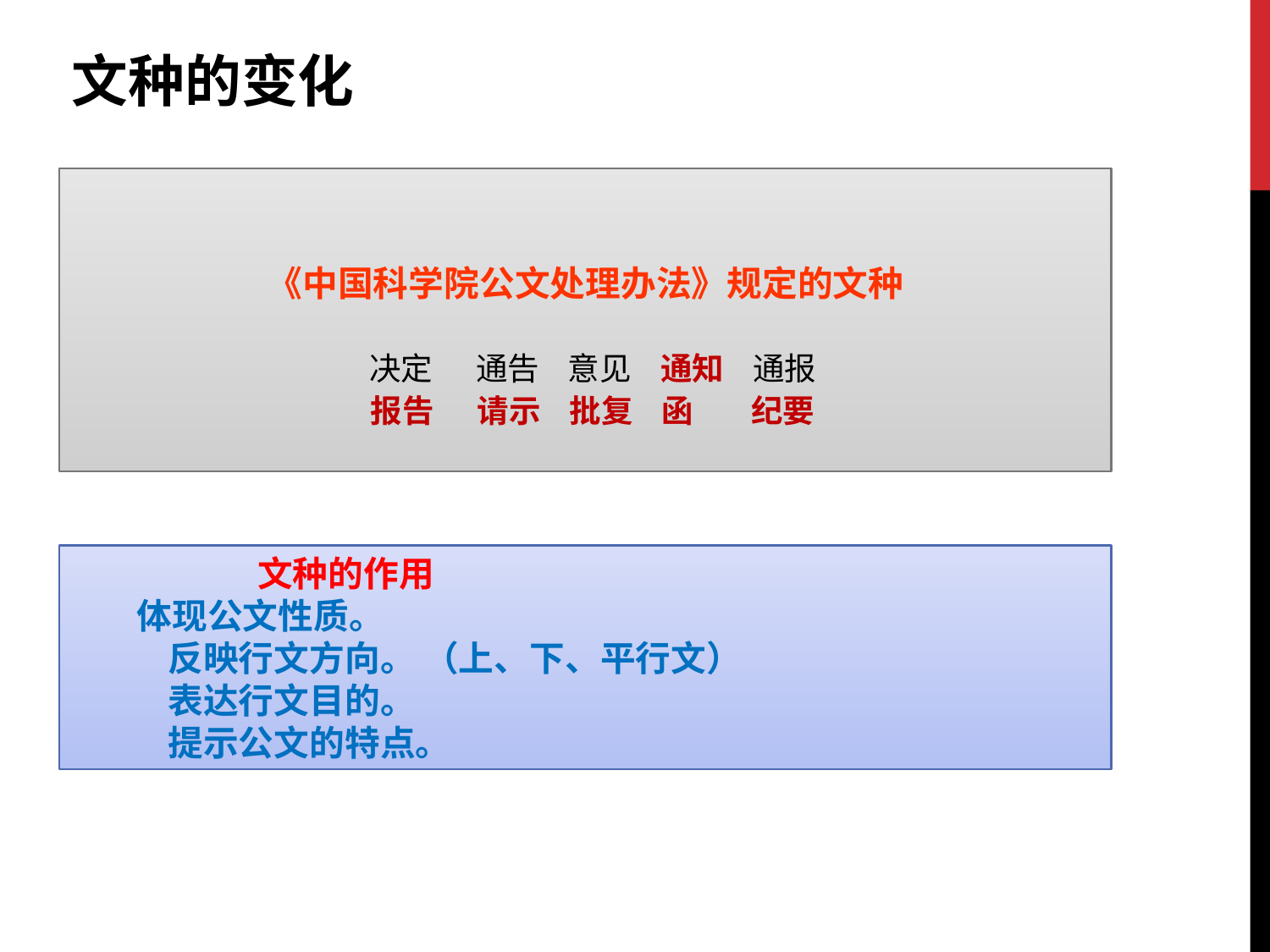

文种的变化

《中国科学院公文处理办法》规定的文种

 决定      通告    意见    通知    通报
 报告      请示    批复    函        纪要

                      文种的作用
       体现公文性质。
   反映行文方向。 （上、下、平行文）
   表达行文目的。
   提示公文的特点。